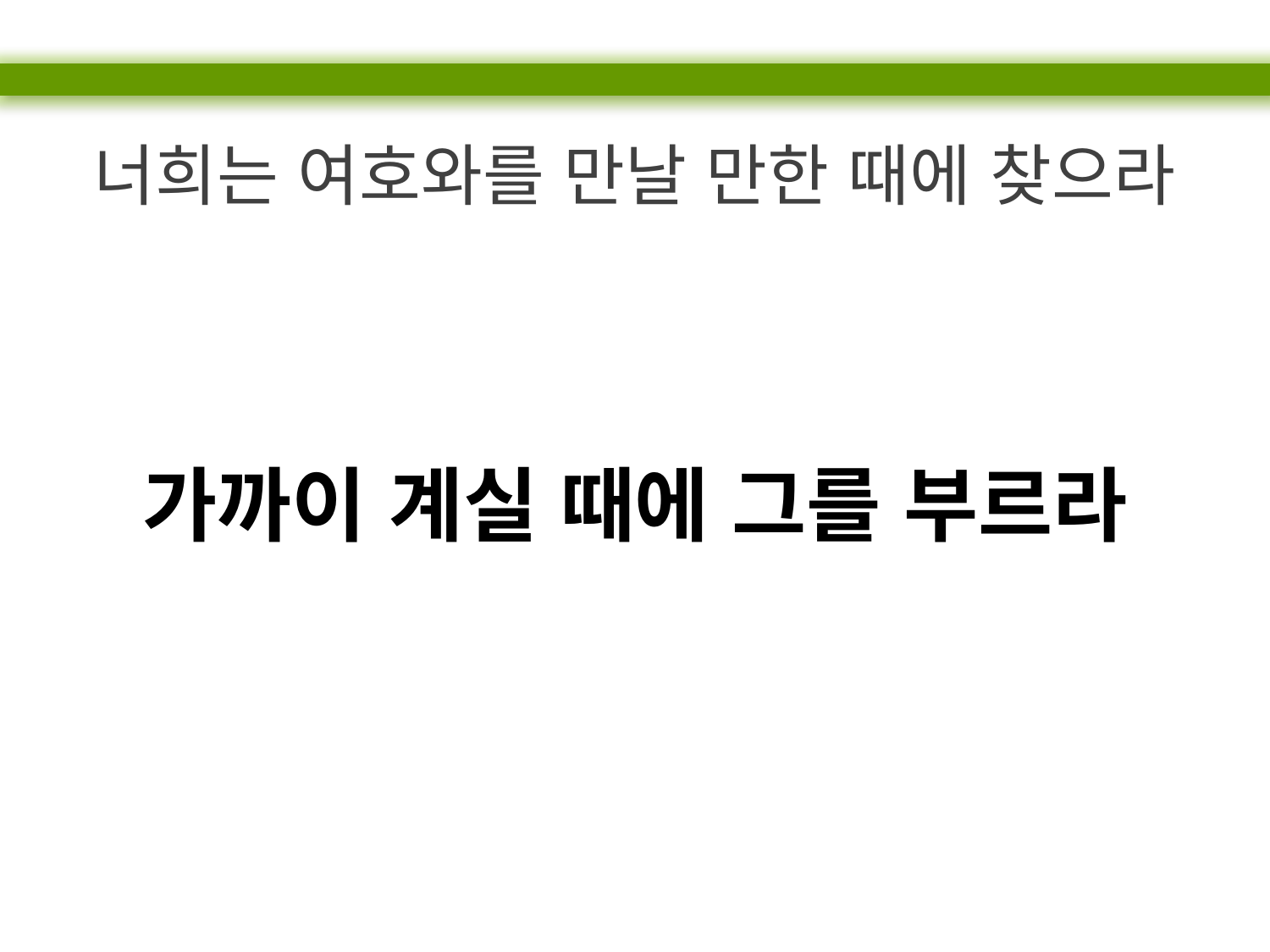

너희는 여호와를 만날 만한 때에 찾으라
가까이 계실 때에 그를 부르라